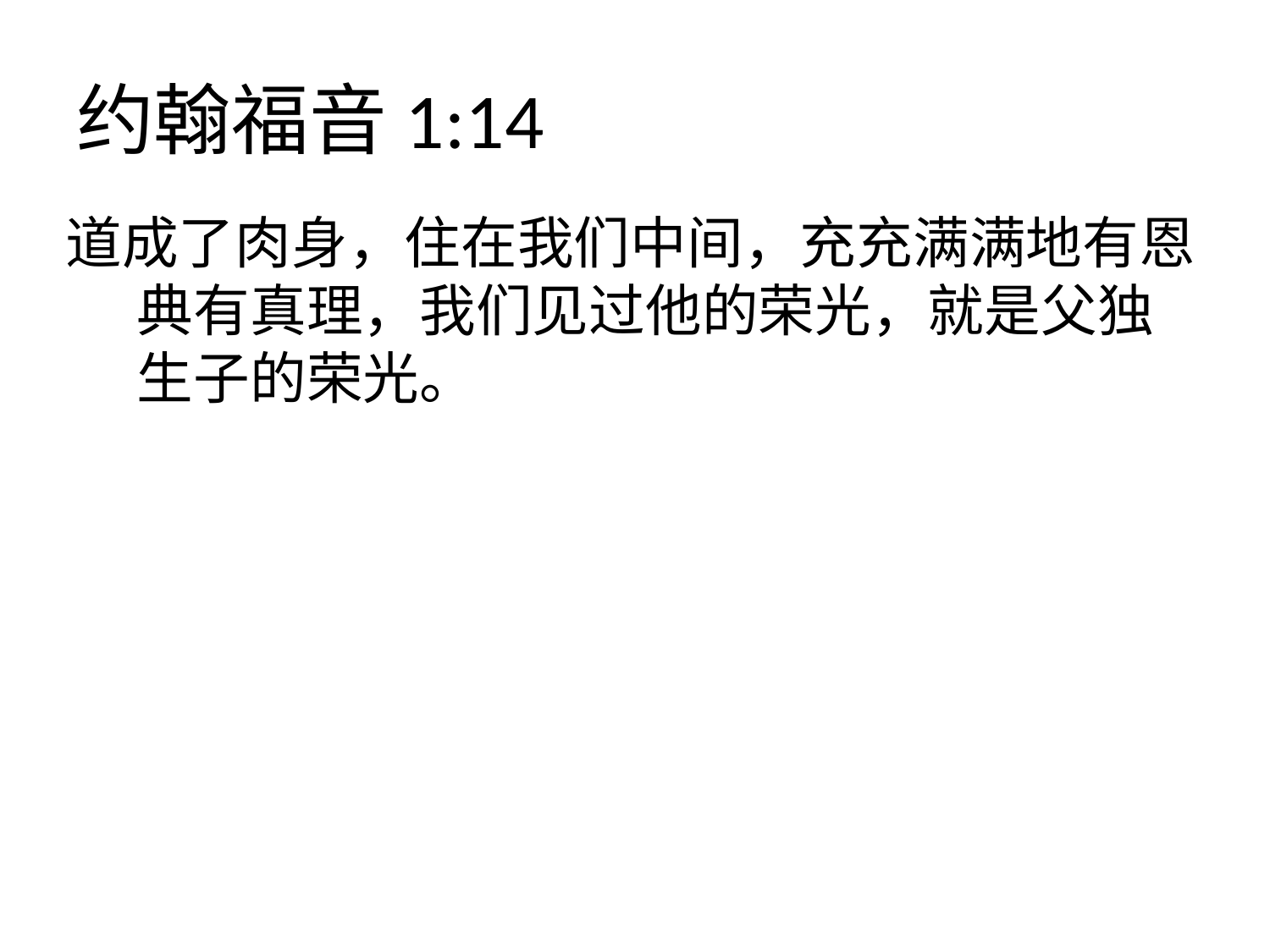

# 约翰福音1:14
道成了肉身，住在我们中间，充充满满地有恩典有真理，我们见过他的荣光，就是父独生子的荣光。